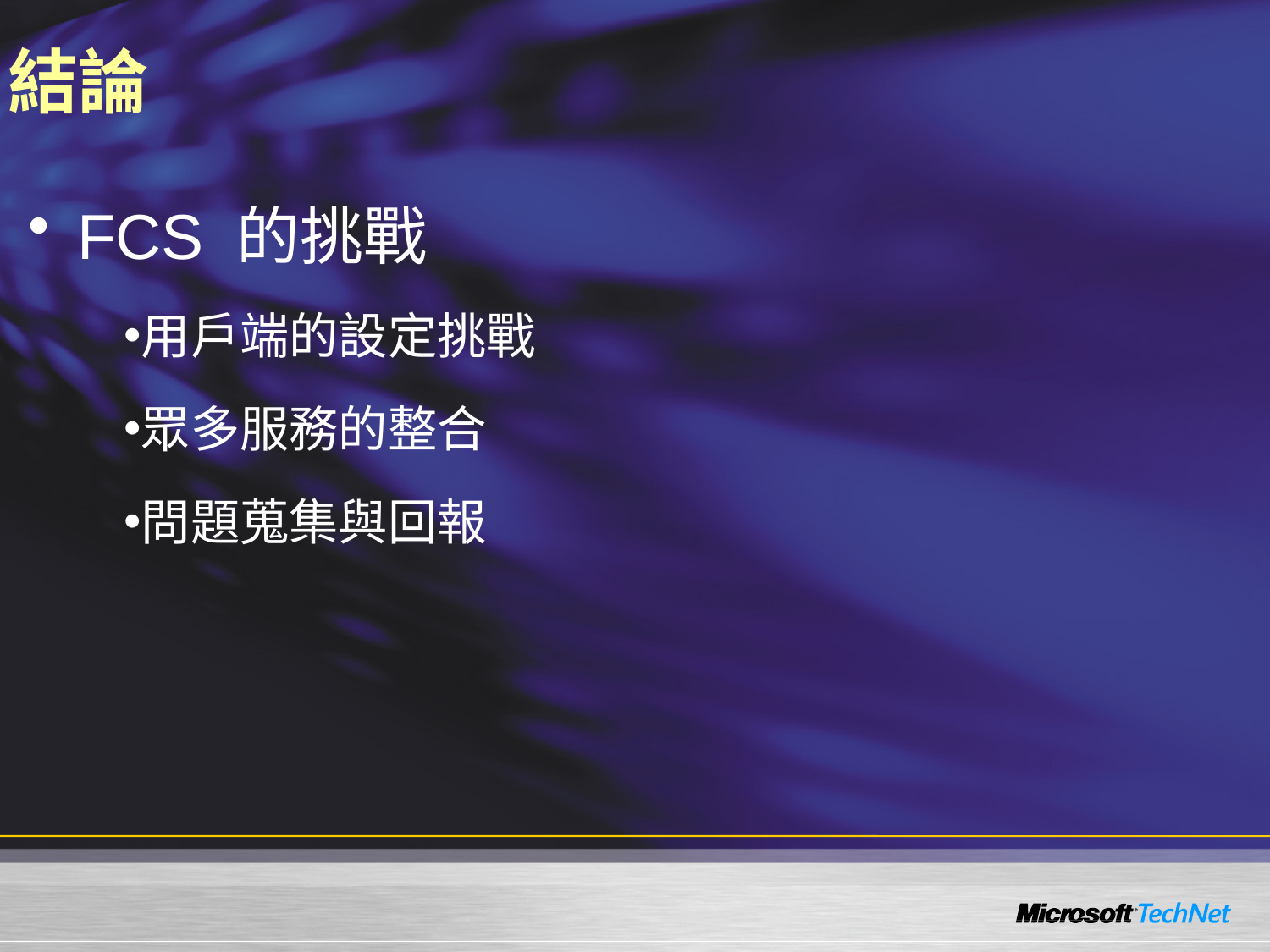

# 結論
FCS 的挑戰
用戶端的設定挑戰
眾多服務的整合
問題蒐集與回報